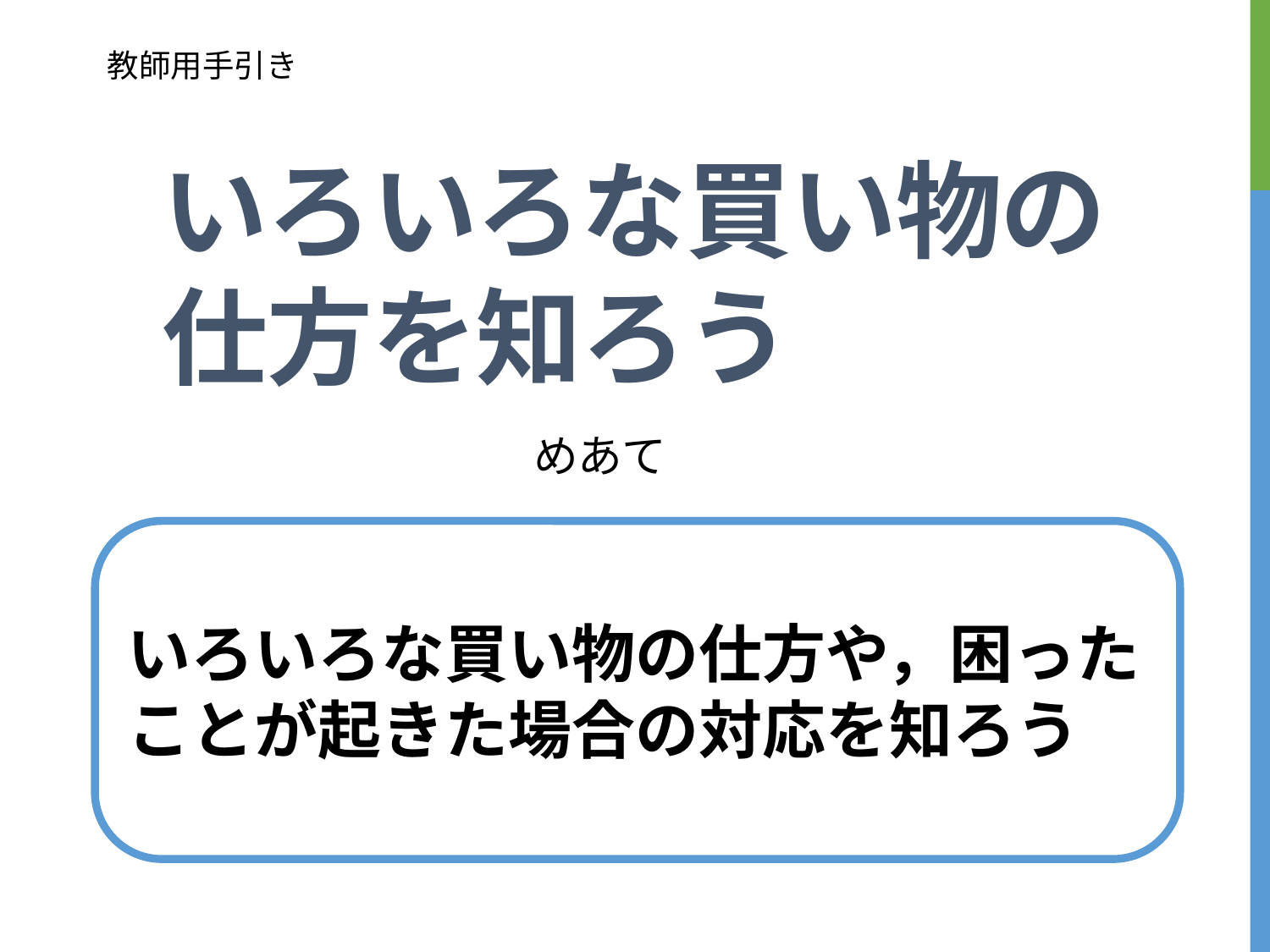

教師用手引き
# いろいろな買い物の 仕方を知ろう
めあて
いろいろな買い物の仕方や，困ったことが起きた場合の対応を知ろう